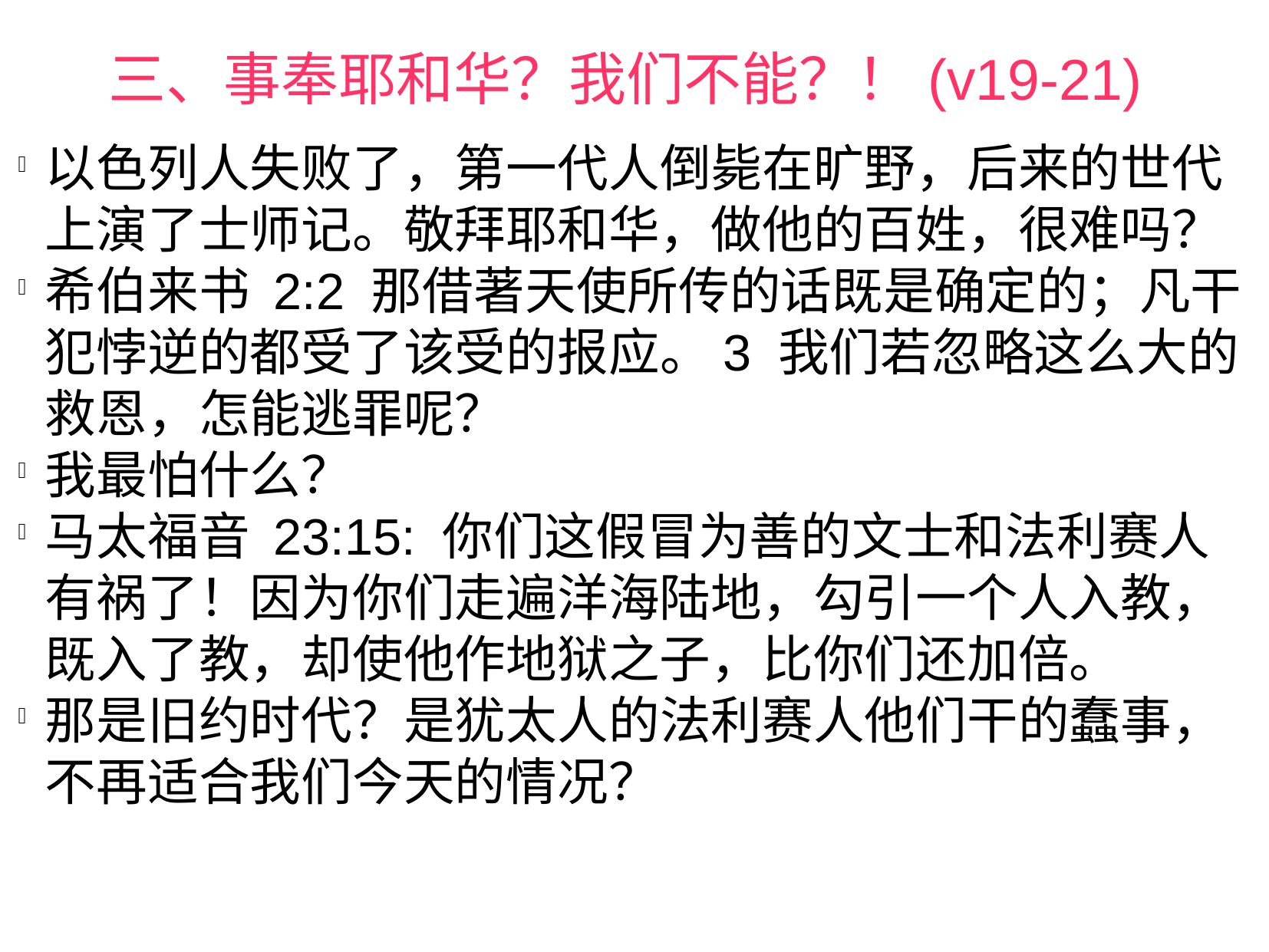

三、事奉耶和华？我们不能？！(v19-21)
以色列人失败了，第一代人倒毙在旷野，后来的世代上演了士师记。敬拜耶和华，做他的百姓，很难吗？
希伯来书 2:2 那借著天使所传的话既是确定的；凡干犯悖逆的都受了该受的报应。3 我们若忽略这么大的救恩，怎能逃罪呢？
我最怕什么？
马太福音 23:15: 你们这假冒为善的文士和法利赛人有祸了！因为你们走遍洋海陆地，勾引一个人入教，既入了教，却使他作地狱之子，比你们还加倍。
那是旧约时代？是犹太人的法利赛人他们干的蠢事，不再适合我们今天的情况？